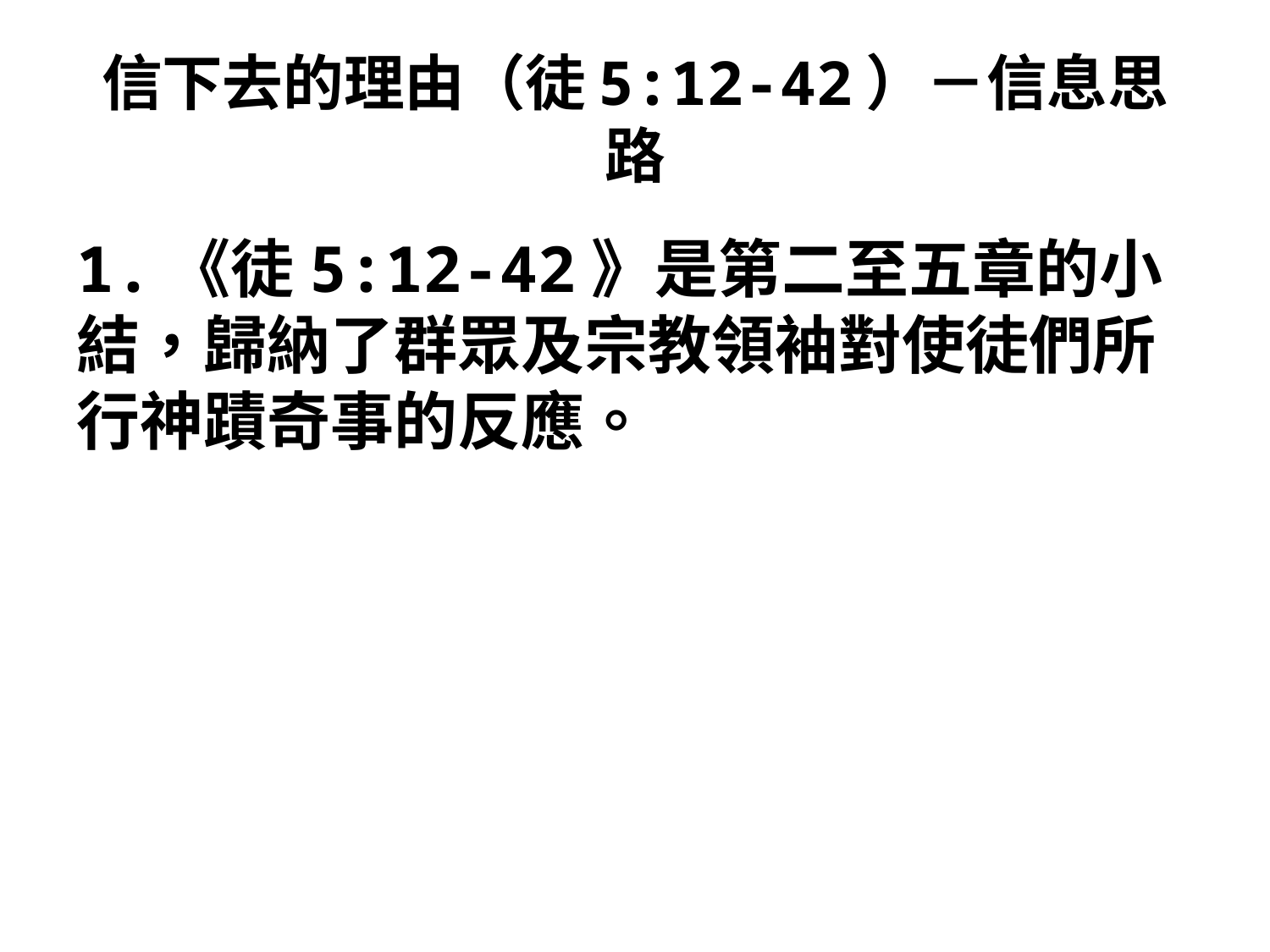

# 信下去的理由（徒5:12-42）－信息思路
1.《徒5:12-42》是第二至五章的小結，歸納了群眾及宗教領袖對使徒們所行神蹟奇事的反應。